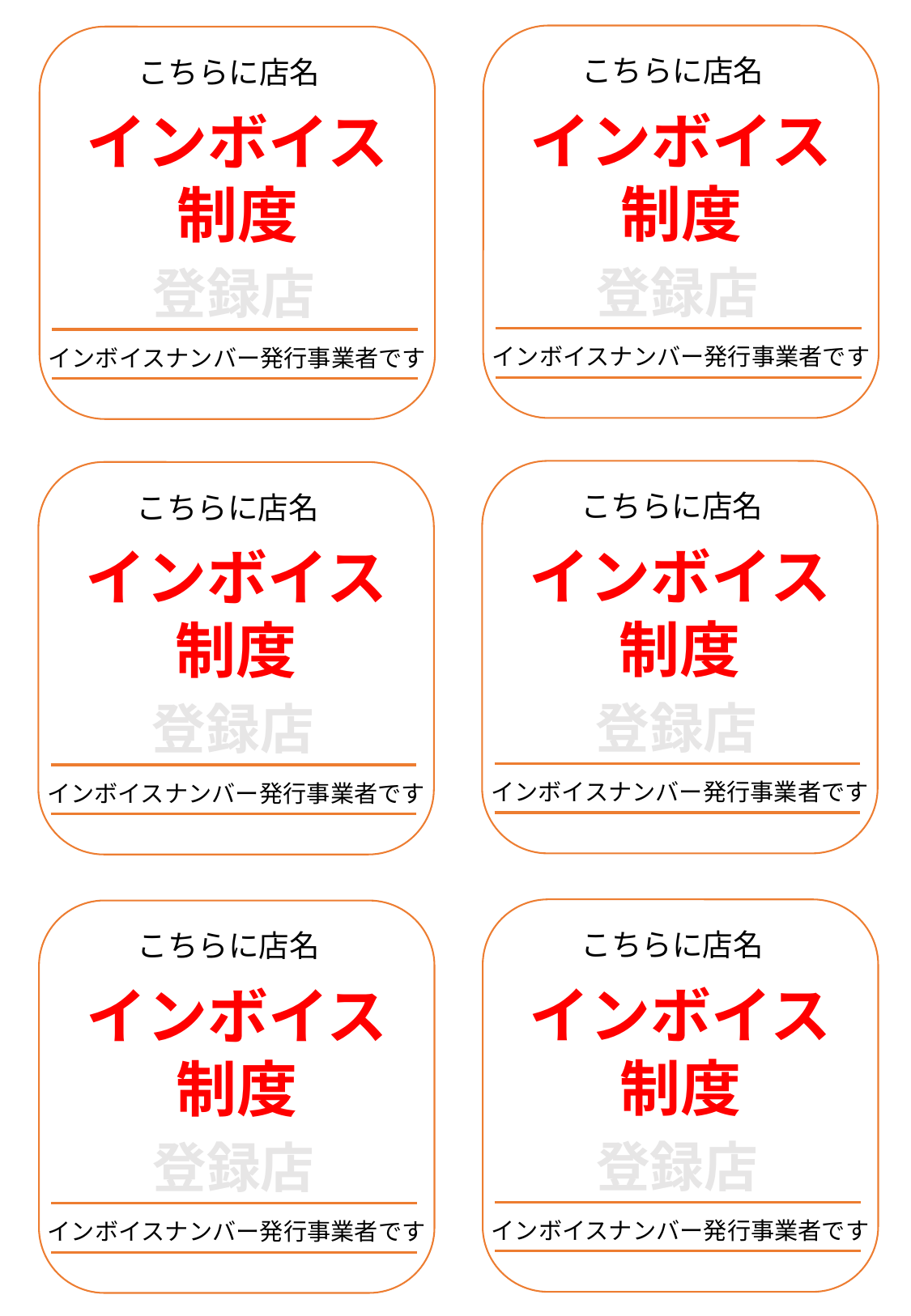

こちらに店名
こちらに店名
インボイス
制度
インボイス
制度
登録店
登録店
当店は
インボイスナンバー発行事業者です
当店は
インボイスナンバー発行事業者です

こちらに店名
こちらに店名
インボイス
制度
インボイス
制度
登録店
登録店
当店は
インボイスナンバー発行事業者です
当店は
インボイスナンバー発行事業者です

こちらに店名
こちらに店名
インボイス
制度
インボイス
制度
登録店
登録店
当店は
インボイスナンバー発行事業者です
当店は
インボイスナンバー発行事業者です